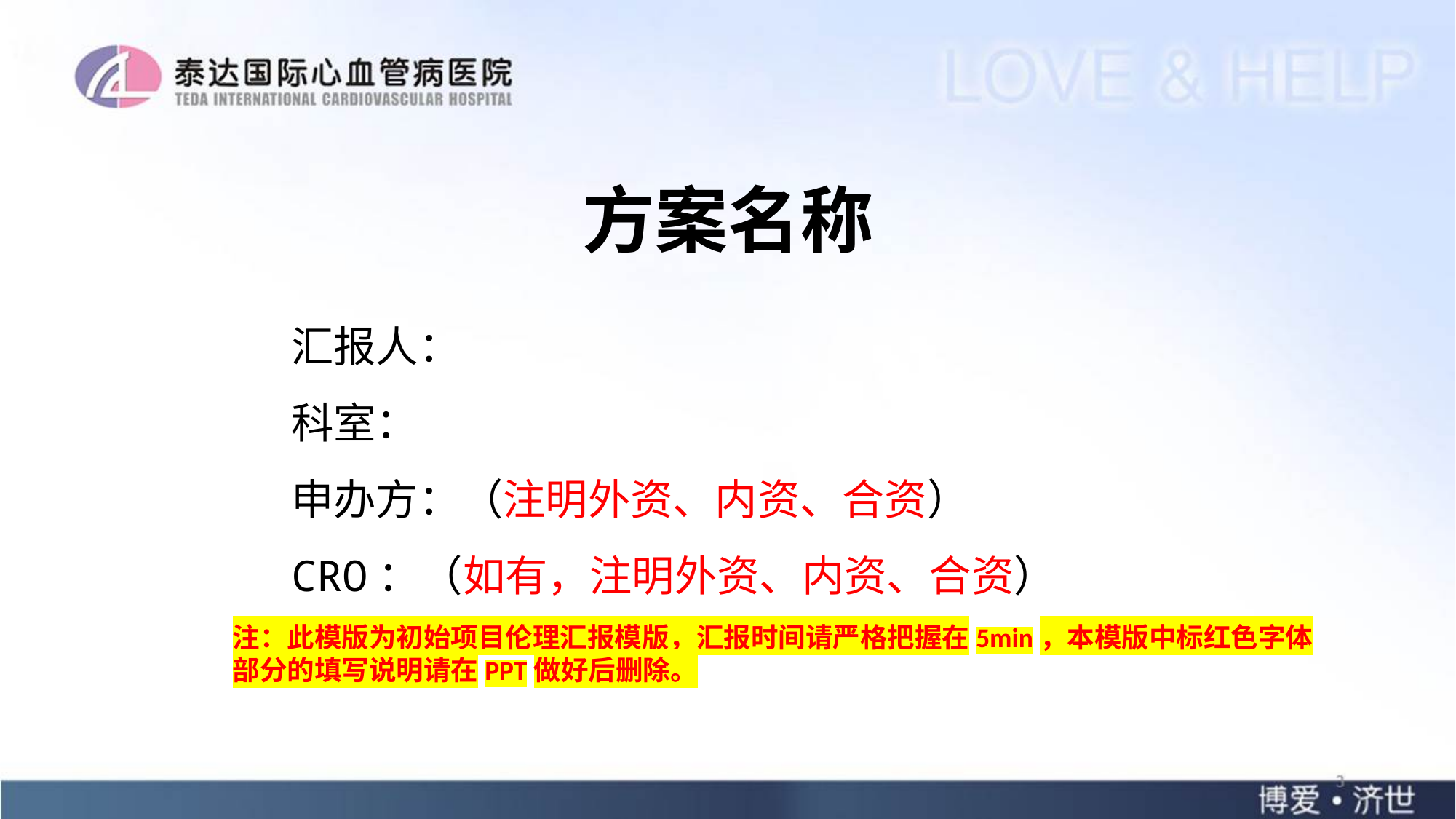

# 方案名称
汇报人：
科室：
申办方：（注明外资、内资、合资）
CRO：（如有，注明外资、内资、合资）

注：此模版为初始项目伦理汇报模版，汇报时间请严格把握在5min，本模版中标红色字体部分的填写说明请在PPT做好后删除。